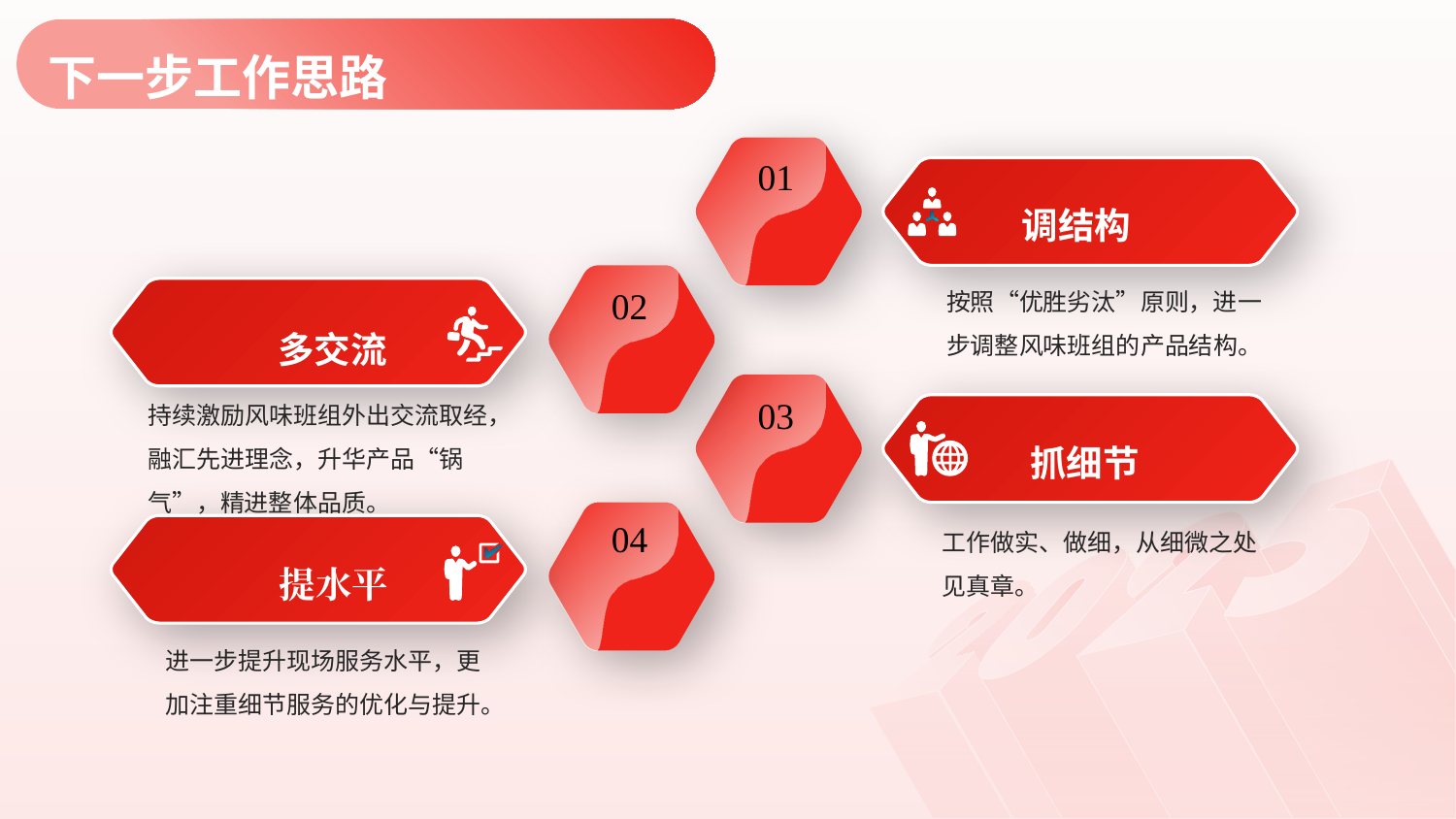

PPT下载 http://www.1ppt.com/xiazai/

# 下一步工作思路

01

 调结构

02

按照“优胜劣汰”原则，进一步调整风味班组的产品结构。

 多交流

03

持续激励风味班组外出交流取经，融汇先进理念，升华产品“锅气”，精进整体品质。

 抓细节

04

工作做实、做细，从细微之处见真章。

 提水平
进一步提升现场服务水平，更加注重细节服务的优化与提升。